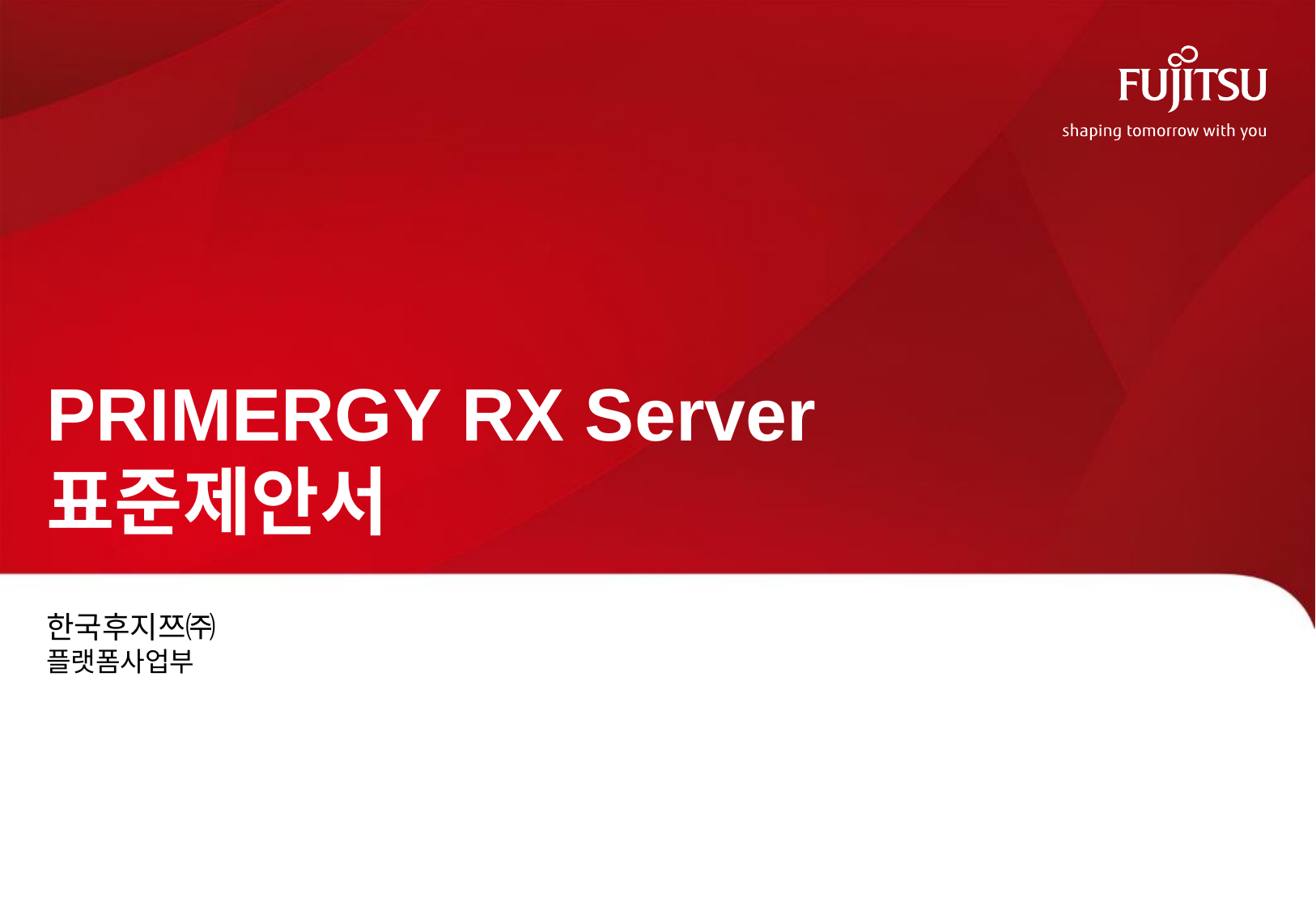

# PRIMERGY RX Server 표준제안서
한국후지쯔㈜
플랫폼사업부
2016. 11
FUJITSU KOREA LIMITED
1